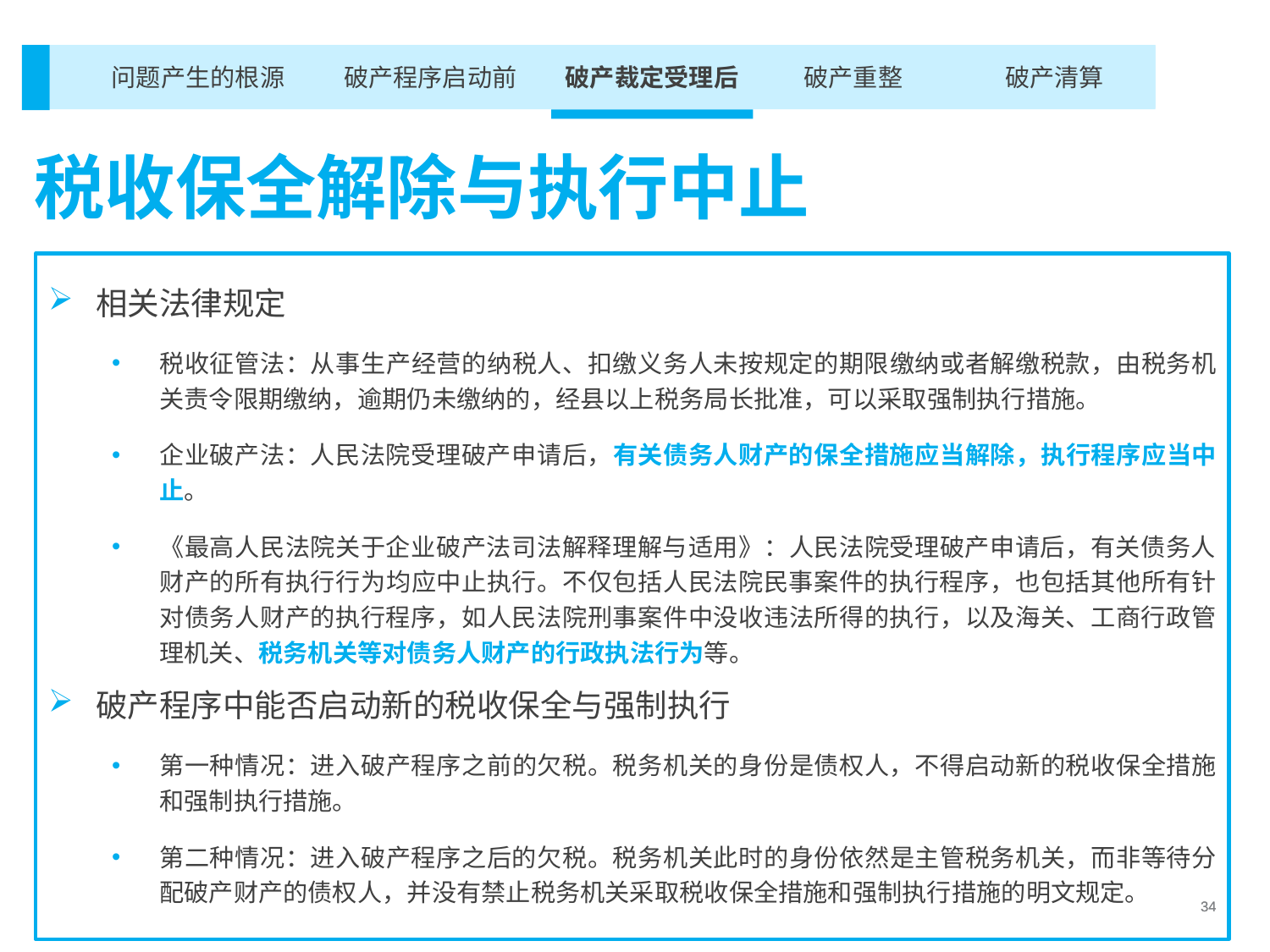

破产重整
破产清算
破产裁定受理后
破产程序启动前
问题产生的根源

税收保全解除与执行中止
相关法律规定
税收征管法：从事生产经营的纳税人、扣缴义务人未按规定的期限缴纳或者解缴税款，由税务机关责令限期缴纳，逾期仍未缴纳的，经县以上税务局长批准，可以采取强制执行措施。
企业破产法：人民法院受理破产申请后，有关债务人财产的保全措施应当解除，执行程序应当中止。
《最高人民法院关于企业破产法司法解释理解与适用》：人民法院受理破产申请后，有关债务人财产的所有执行行为均应中止执行。不仅包括人民法院民事案件的执行程序，也包括其他所有针对债务人财产的执行程序，如人民法院刑事案件中没收违法所得的执行，以及海关、工商行政管理机关、税务机关等对债务人财产的行政执法行为等。
破产程序中能否启动新的税收保全与强制执行
第一种情况：进入破产程序之前的欠税。税务机关的身份是债权人，不得启动新的税收保全措施和强制执行措施。
第二种情况：进入破产程序之后的欠税。税务机关此时的身份依然是主管税务机关，而非等待分配破产财产的债权人，并没有禁止税务机关采取税收保全措施和强制执行措施的明文规定。
34
34